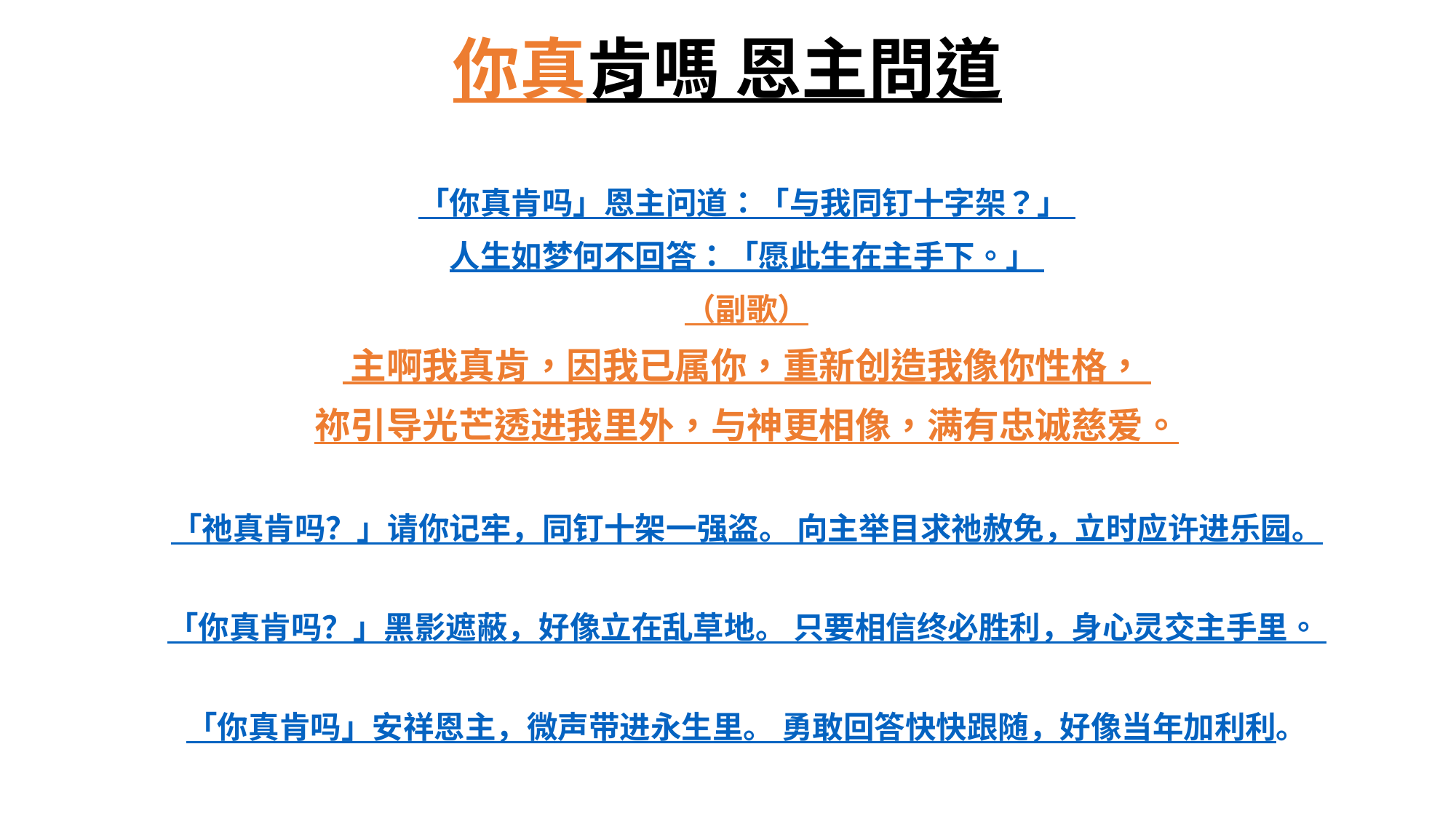

# 你真肯嗎 恩主問道
「你真肯吗」恩主问道：「与我同钉十字架？」
人生如梦何不回答：「愿此生在主手下。」
（副歌）
 主啊我真肯，因我已属你，重新创造我像你性格，
祢引导光芒透进我里外，与神更相像，满有忠诚慈爱。

「祂真肯吗？」请你记牢，同钉十架一强盗。 向主举目求祂赦免，立时应许进乐园。

「你真肯吗？」黑影遮蔽，好像立在乱草地。 只要相信终必胜利，身心灵交主手里。

「你真肯吗」安祥恩主，微声带进永生里。 勇敢回答快快跟随，好像当年加利利。